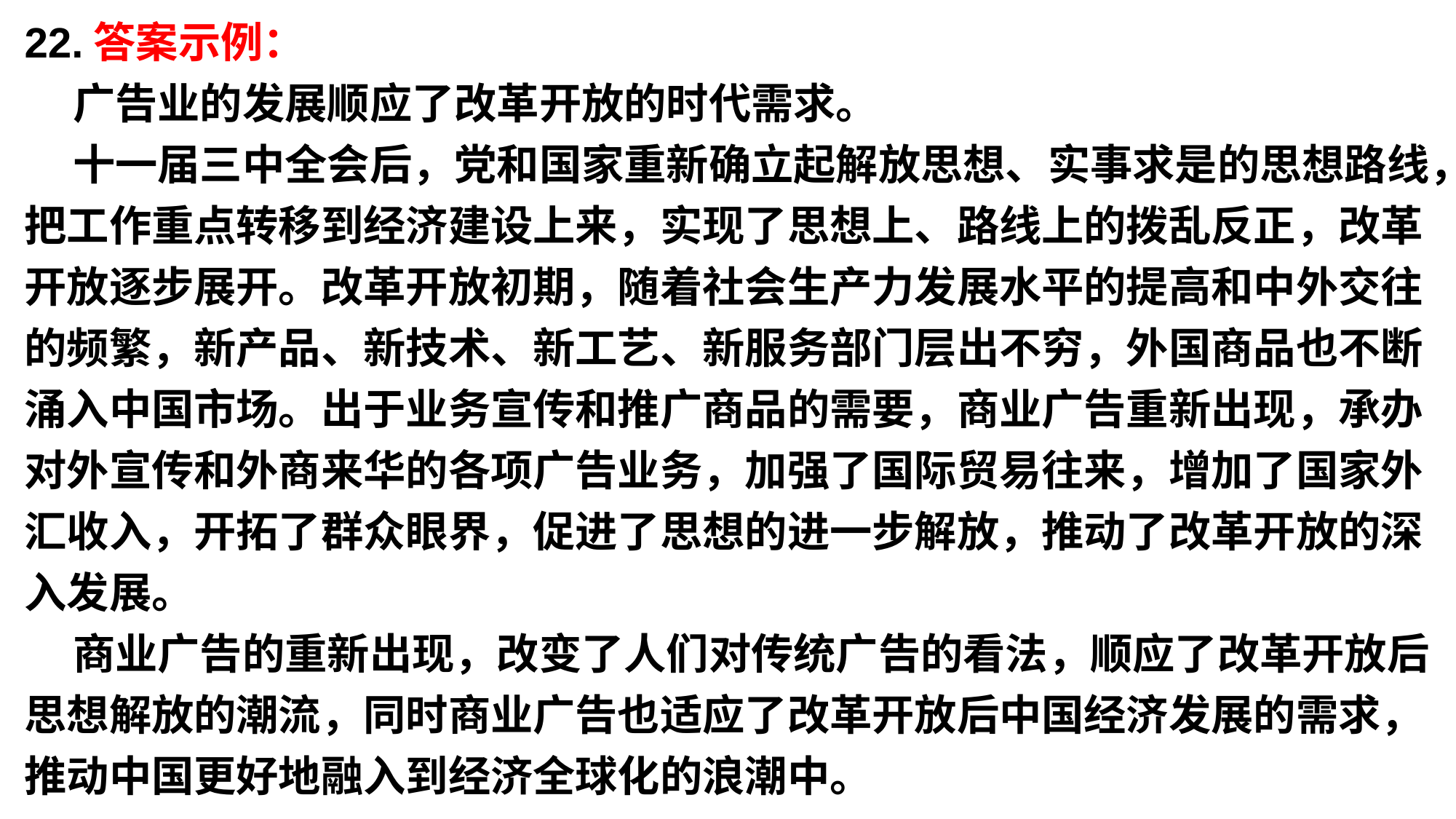

22.答案示例：
    广告业的发展顺应了改革开放的时代需求。
    十一届三中全会后，党和国家重新确立起解放思想、实事求是的思想路线，把工作重点转移到经济建设上来，实现了思想上、路线上的拨乱反正，改革开放逐步展开。改革开放初期，随着社会生产力发展水平的提高和中外交往的频繁，新产品、新技术、新工艺、新服务部门层出不穷，外国商品也不断涌入中国市场。出于业务宣传和推广商品的需要，商业广告重新出现，承办对外宣传和外商来华的各项广告业务，加强了国际贸易往来，增加了国家外汇收入，开拓了群众眼界，促进了思想的进一步解放，推动了改革开放的深入发展。
    商业广告的重新出现，改变了人们对传统广告的看法，顺应了改革开放后思想解放的潮流，同时商业广告也适应了改革开放后中国经济发展的需求，推动中国更好地融入到经济全球化的浪潮中。